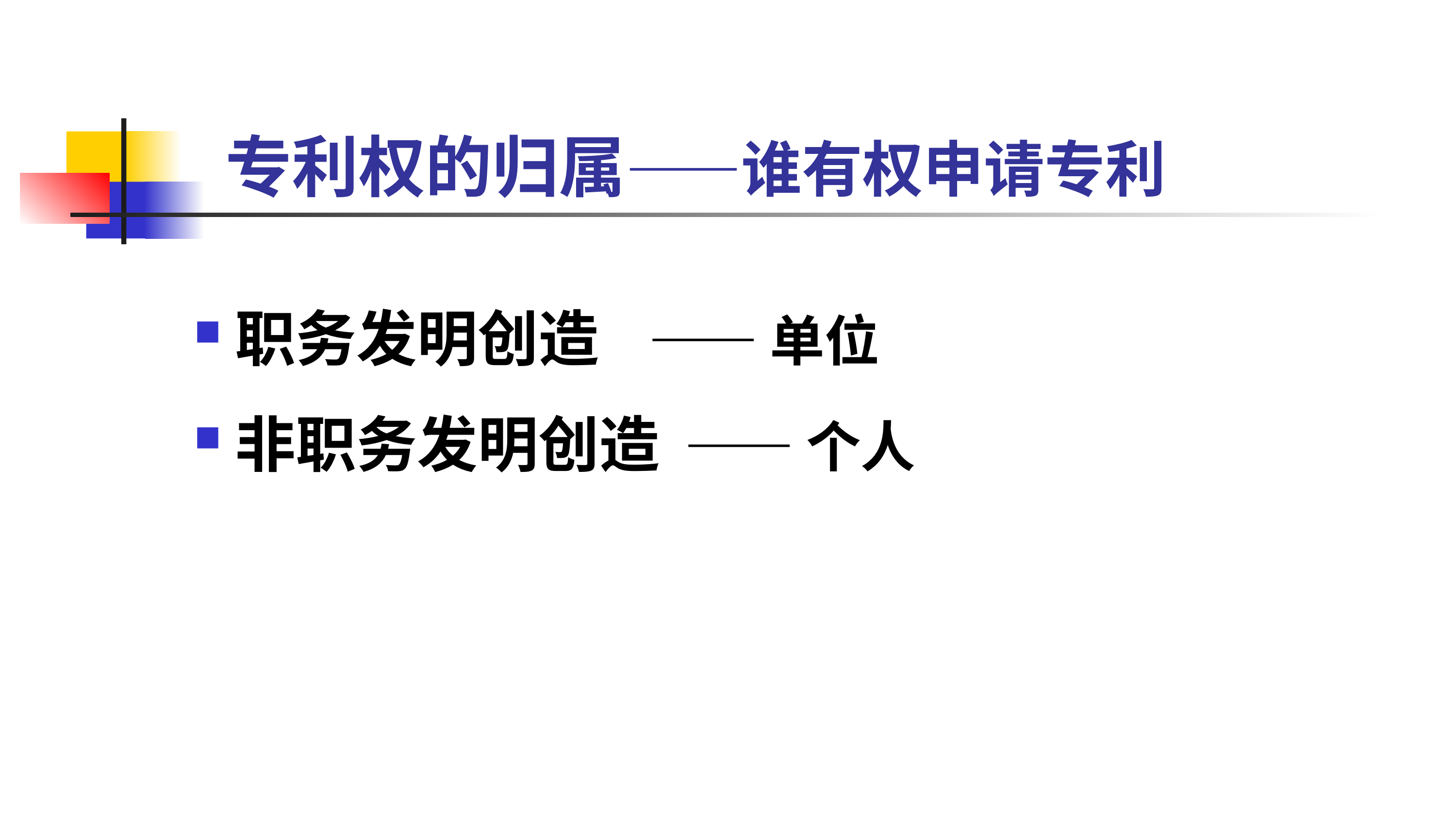

# 专利权的归属——谁有权申请专利
职务发明创造    —— 单位
非职务发明创造  —— 个人